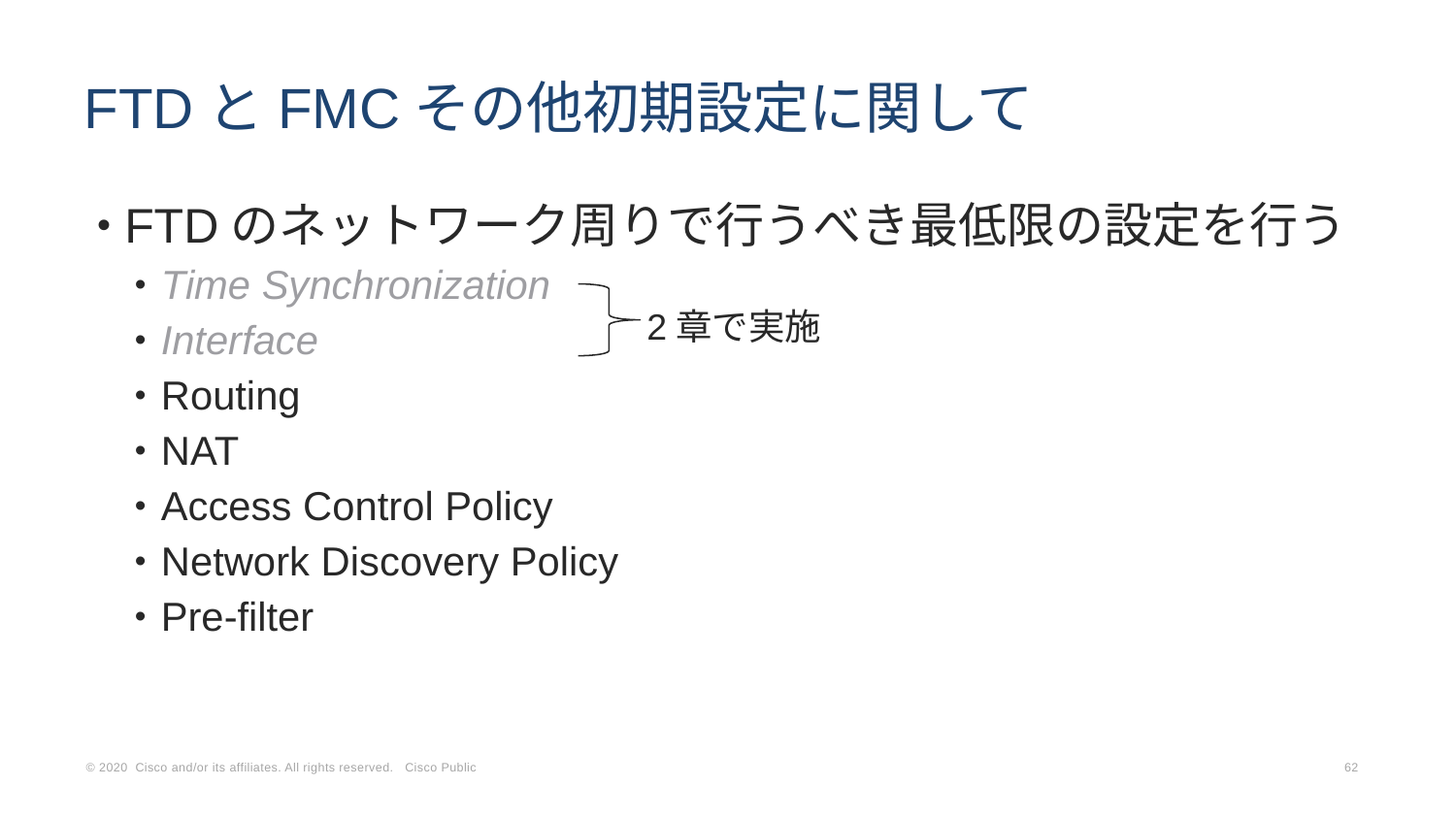

# FTDとFMCその他初期設定に関して
FTDのネットワーク周りで行うべき最低限の設定を行う
Time Synchronization
Interface
Routing
NAT
Access Control Policy
Network Discovery Policy
Pre-filter

2章で実施